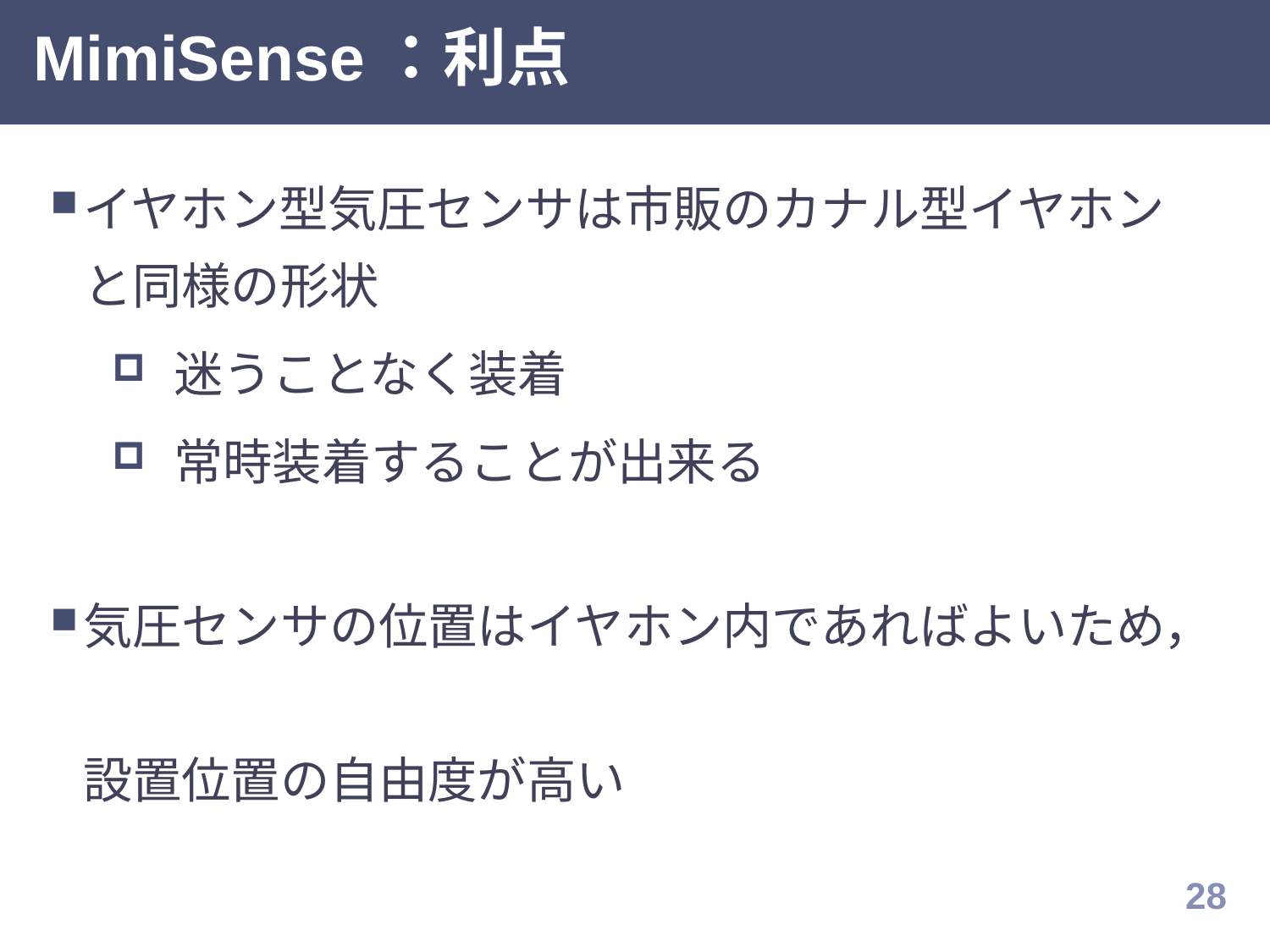

# MimiSense：利点
イヤホン型気圧センサは市販のカナル型イヤホンと同様の形状
迷うことなく装着
常時装着することが出来る
気圧センサの位置はイヤホン内であればよいため，
設置位置の自由度が高い

28